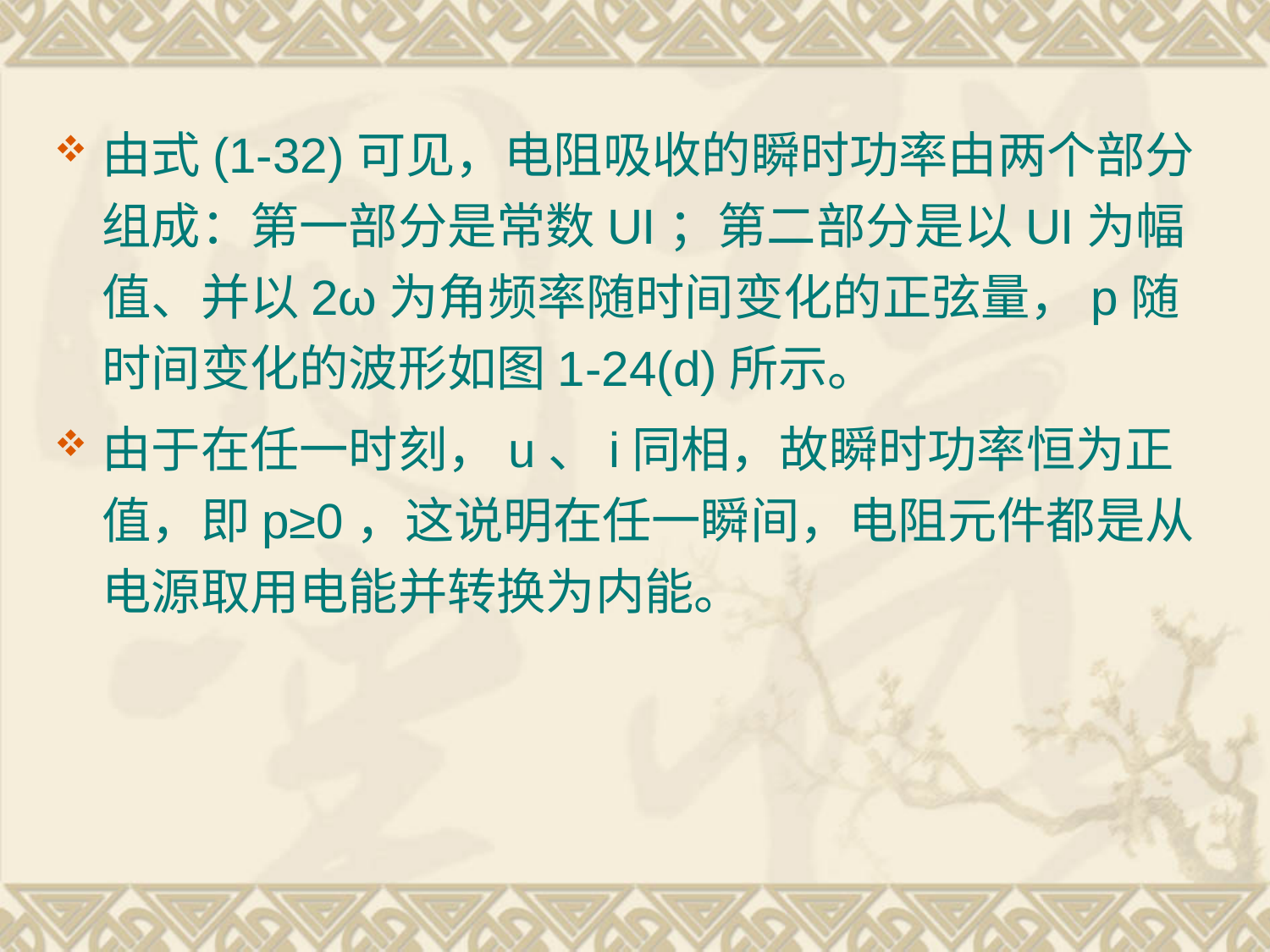

由式(1-32)可见，电阻吸收的瞬时功率由两个部分组成：第一部分是常数UI；第二部分是以UI为幅值、并以2ω为角频率随时间变化的正弦量，p随时间变化的波形如图1-24(d)所示。
由于在任一时刻，u、i同相，故瞬时功率恒为正值，即p≥0，这说明在任一瞬间，电阻元件都是从电源取用电能并转换为内能。